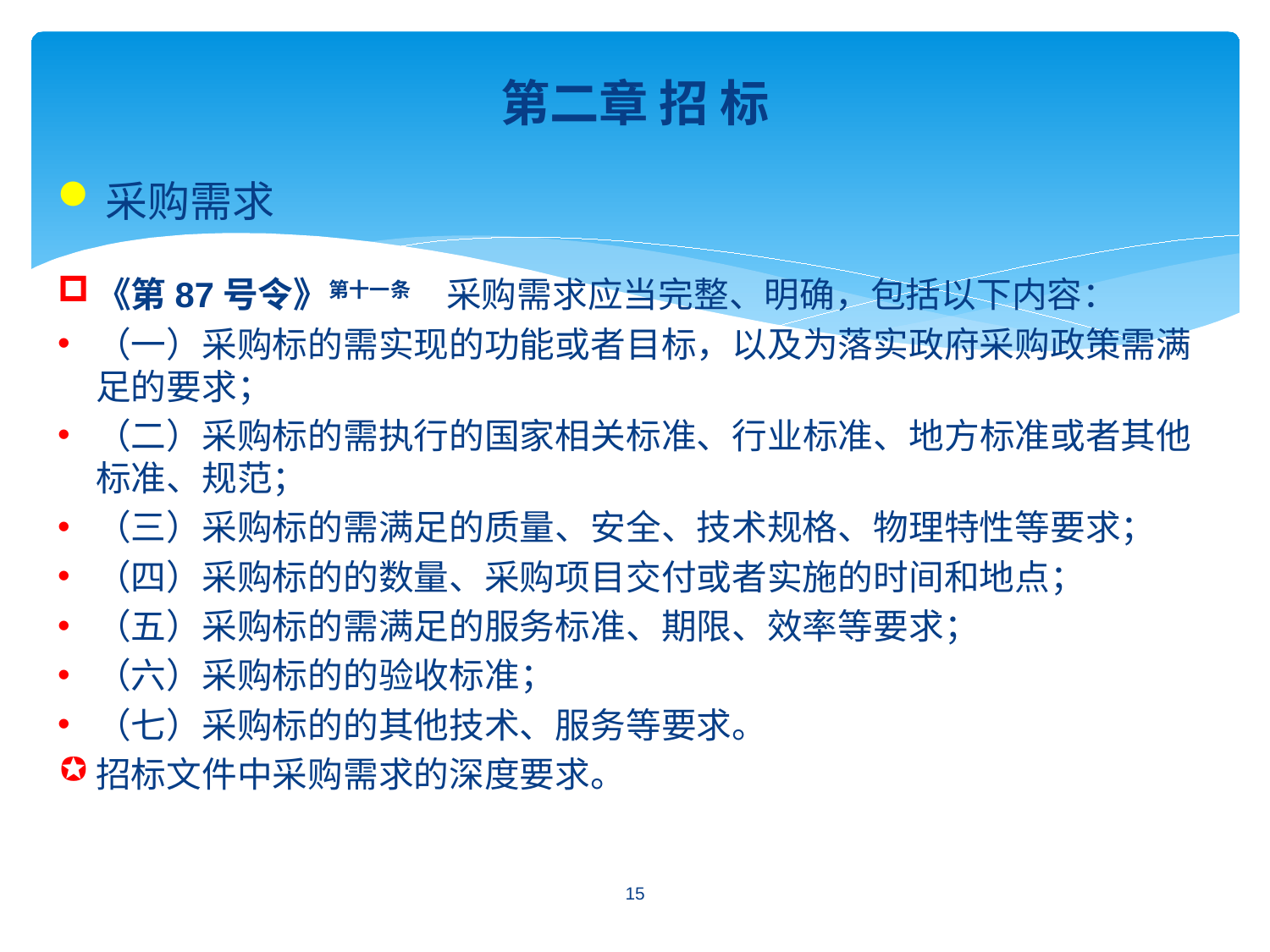

第二章 招 标
采购需求
《第87号令》第十一条　采购需求应当完整、明确，包括以下内容：
（一）采购标的需实现的功能或者目标，以及为落实政府采购政策需满足的要求；
（二）采购标的需执行的国家相关标准、行业标准、地方标准或者其他标准、规范；
（三）采购标的需满足的质量、安全、技术规格、物理特性等要求；
（四）采购标的的数量、采购项目交付或者实施的时间和地点；
（五）采购标的需满足的服务标准、期限、效率等要求；
（六）采购标的的验收标准；
（七）采购标的的其他技术、服务等要求。
招标文件中采购需求的深度要求。

15